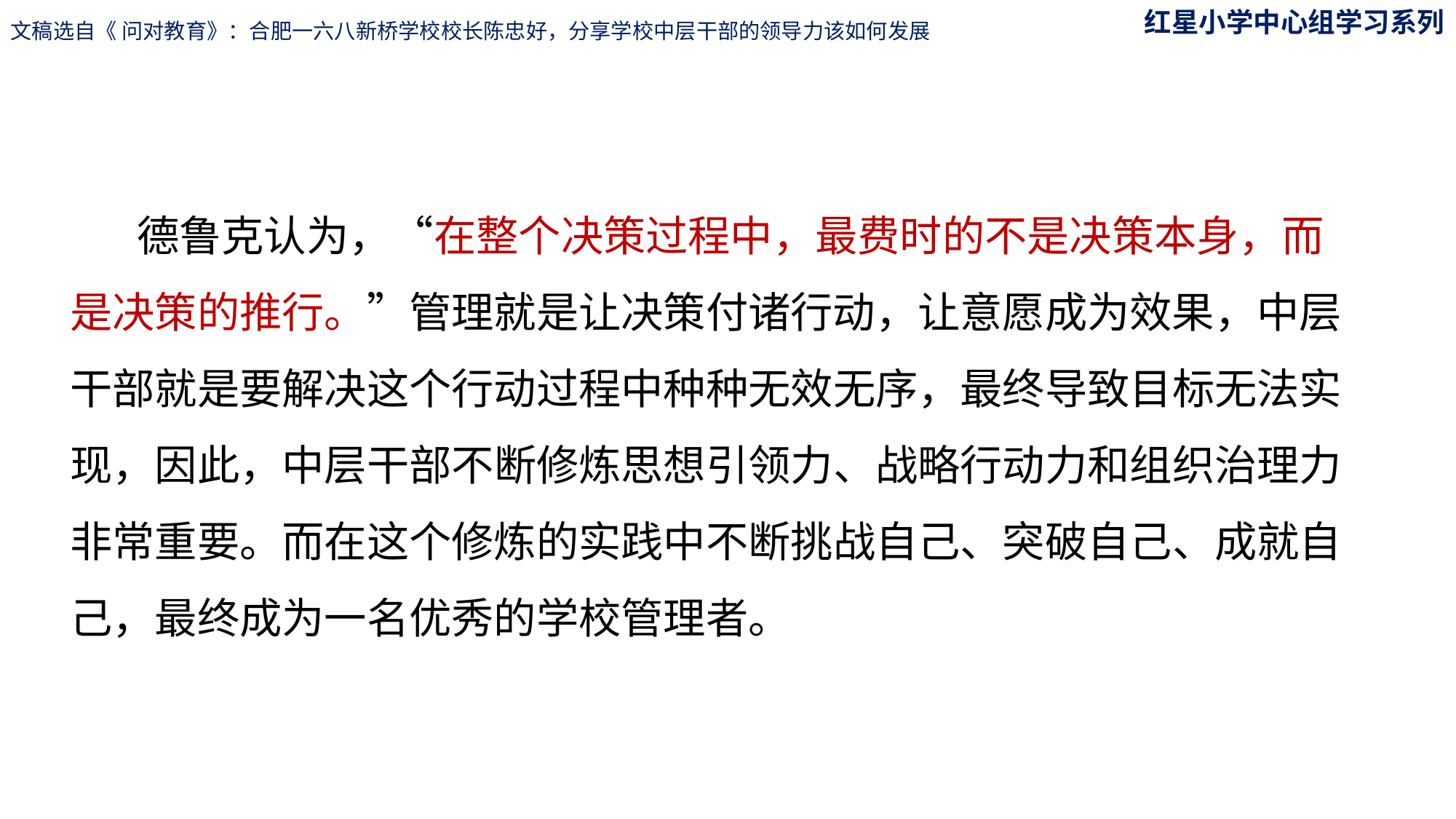

文稿选自《 问对教育》：合肥一六八新桥学校校长陈忠好，分享学校中层干部的领导力该如何发展
红星小学中心组学习系列

      德鲁克认为，“在整个决策过程中，最费时的不是决策本身，而是决策的推行。”管理就是让决策付诸行动，让意愿成为效果，中层干部就是要解决这个行动过程中种种无效无序，最终导致目标无法实现，因此，中层干部不断修炼思想引领力、战略行动力和组织治理力非常重要。而在这个修炼的实践中不断挑战自己、突破自己、成就自己，最终成为一名优秀的学校管理者。